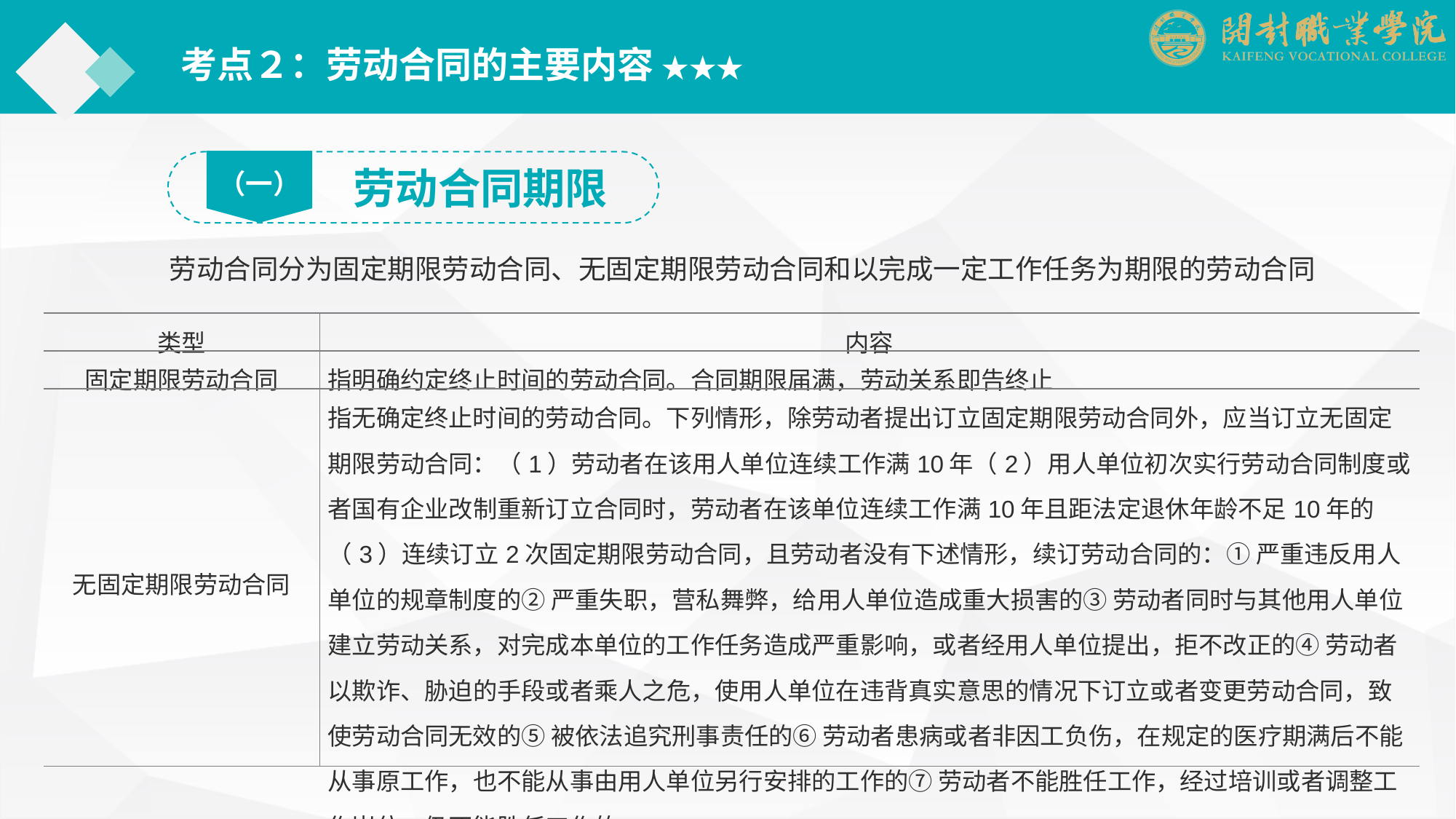

考点２：劳动合同的主要内容 ★★★
（一）

劳动合同期限
劳动合同分为固定期限劳动合同、无固定期限劳动合同和以完成一定工作任务为期限的劳动合同
| 类型 | 内容 |
| --- | --- |
| 固定期限劳动合同 | 指明确约定终止时间的劳动合同。合同期限届满，劳动关系即告终止 |
| 无固定期限劳动合同 | 指无确定终止时间的劳动合同。下列情形，除劳动者提出订立固定期限劳动合同外，应当订立无固定期限劳动合同：（1）劳动者在该用人单位连续工作满10年（2）用人单位初次实行劳动合同制度或者国有企业改制重新订立合同时，劳动者在该单位连续工作满10年且距法定退休年龄不足10年的（3）连续订立2次固定期限劳动合同，且劳动者没有下述情形，续订劳动合同的：① 严重违反用人单位的规章制度的② 严重失职，营私舞弊，给用人单位造成重大损害的③ 劳动者同时与其他用人单位建立劳动关系，对完成本单位的工作任务造成严重影响，或者经用人单位提出，拒不改正的④ 劳动者以欺诈、胁迫的手段或者乘人之危，使用人单位在违背真实意思的情况下订立或者变更劳动合同，致使劳动合同无效的⑤ 被依法追究刑事责任的⑥ 劳动者患病或者非因工负伤，在规定的医疗期满后不能从事原工作，也不能从事由用人单位另行安排的工作的⑦ 劳动者不能胜任工作，经过培训或者调整工作岗位，仍不能胜任工作的 |